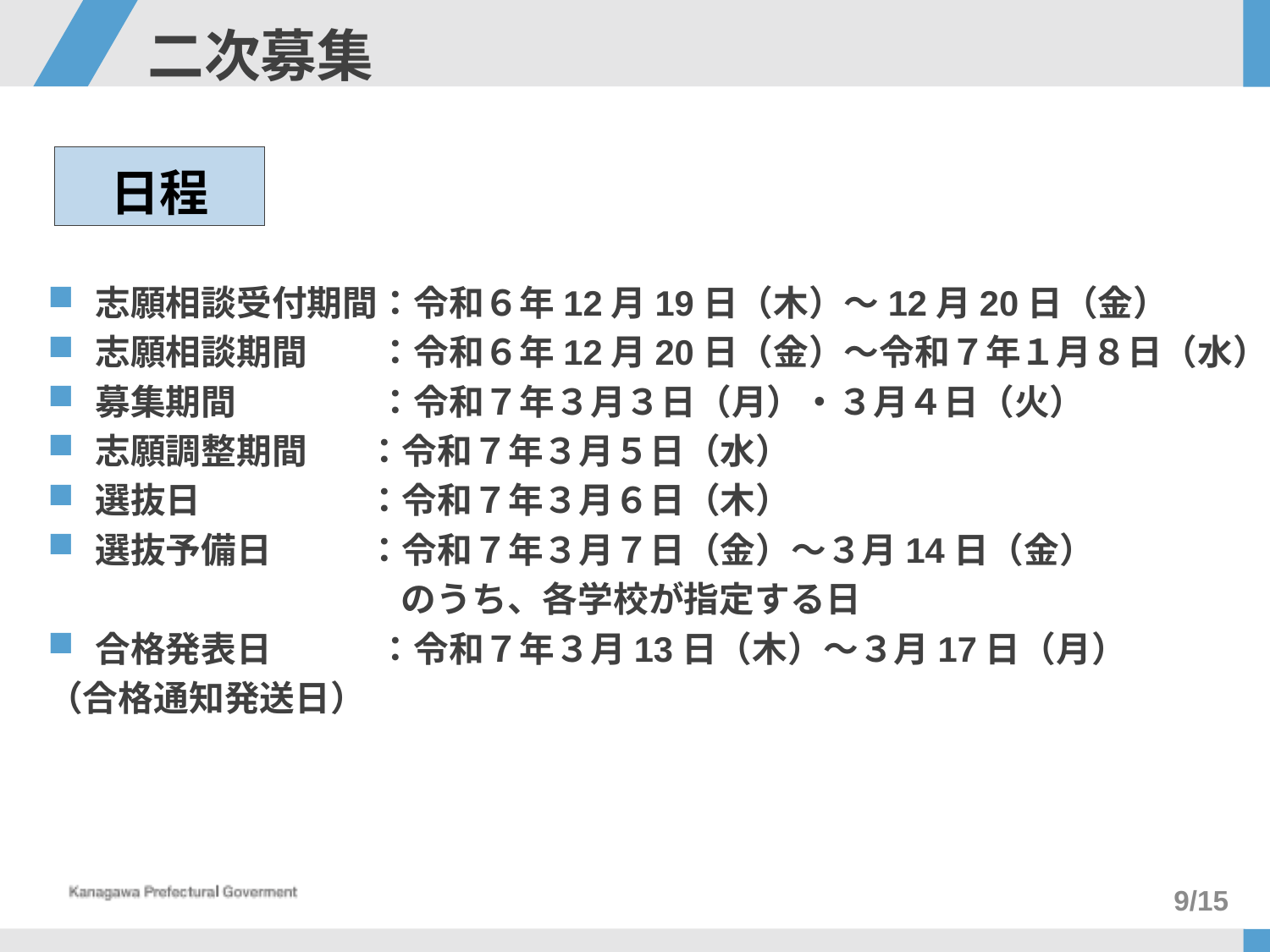

# 二次募集
日程
志願相談受付期間：令和６年12月19日（木）～12月20日（金）
志願相談期間　　：令和６年12月20日（金）～令和７年１月８日（水）
募集期間　　　　：令和７年３月３日（月）・３月４日（火）
志願調整期間 　  ：令和７年３月５日（水）
選抜日　　　　   ：令和７年３月６日（木）
選抜予備日　　   ：令和７年３月７日（金）～３月14日（金）
　　　　　　　　　　のうち、各学校が指定する日
合格発表日　　　：令和７年３月13日（木）～３月17日（月）
（合格通知発送日）
9/15